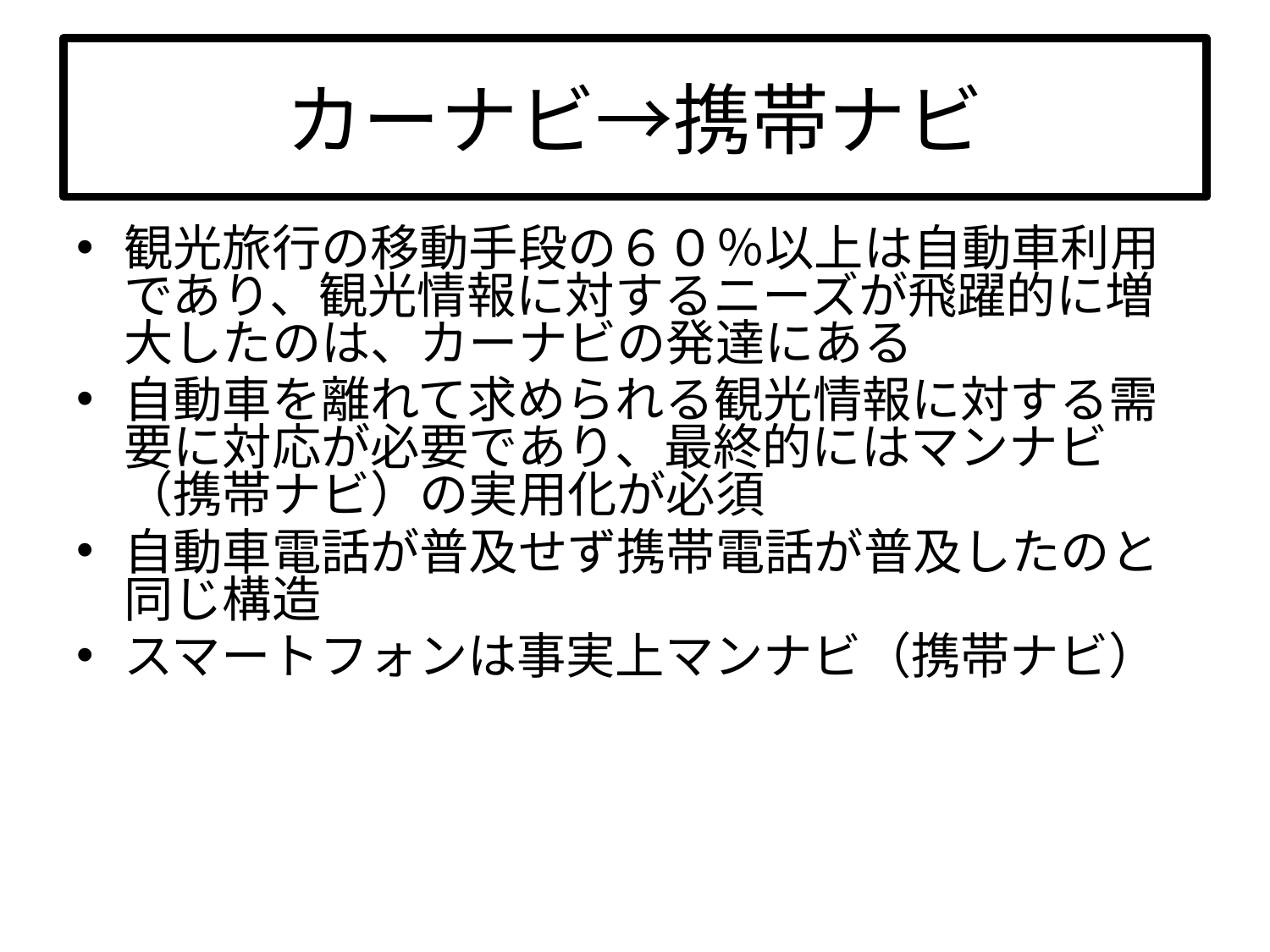

# カーナビ→携帯ナビ
観光旅行の移動手段の６０％以上は自動車利用であり、観光情報に対するニーズが飛躍的に増大したのは、カーナビの発達にある
自動車を離れて求められる観光情報に対する需要に対応が必要であり、最終的にはマンナビ（携帯ナビ）の実用化が必須
自動車電話が普及せず携帯電話が普及したのと同じ構造
スマートフォンは事実上マンナビ（携帯ナビ）